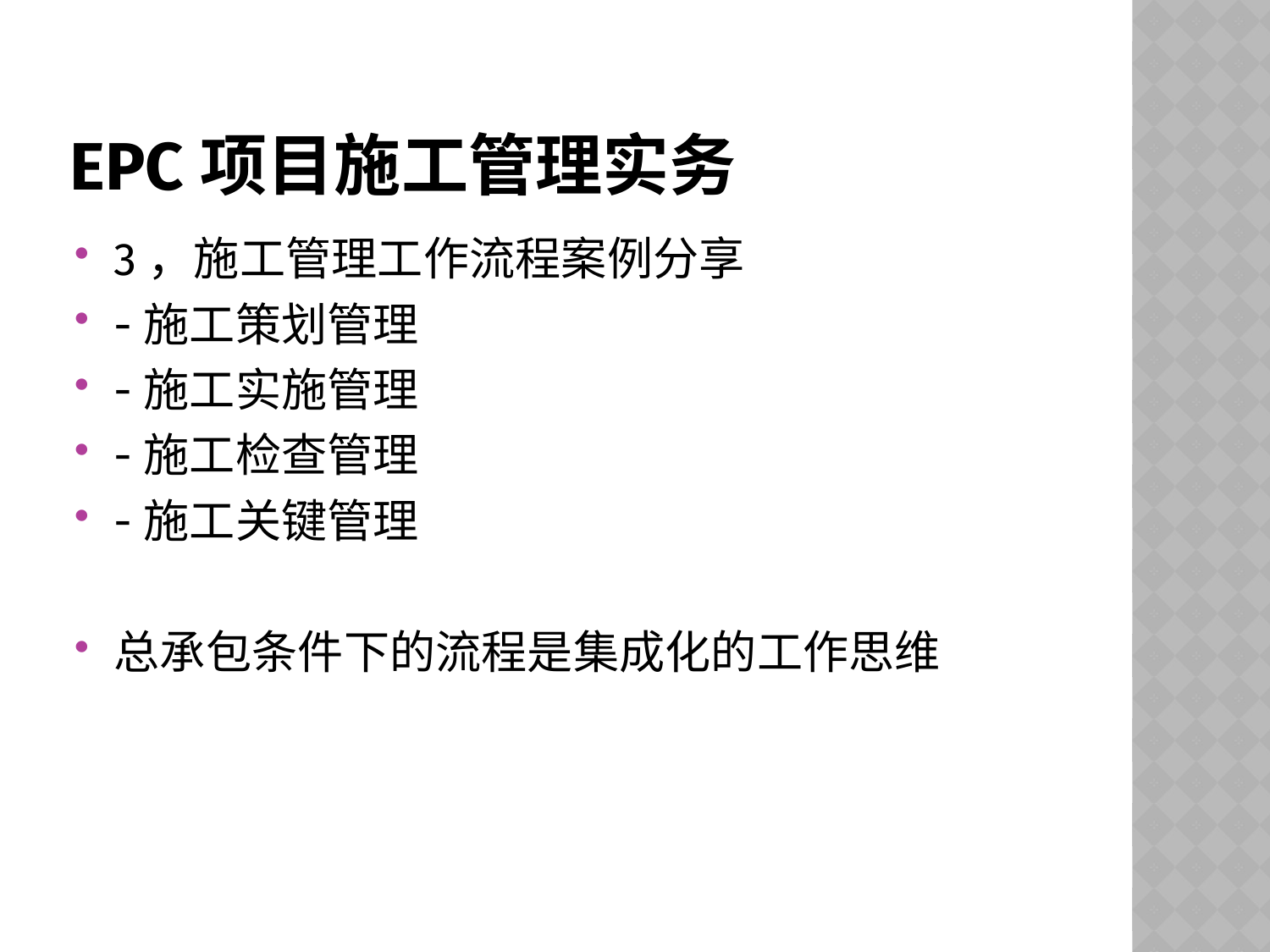

# EPC项目施工管理实务
3，施工管理工作流程案例分享
-施工策划管理
-施工实施管理
-施工检查管理
-施工关键管理

总承包条件下的流程是集成化的工作思维